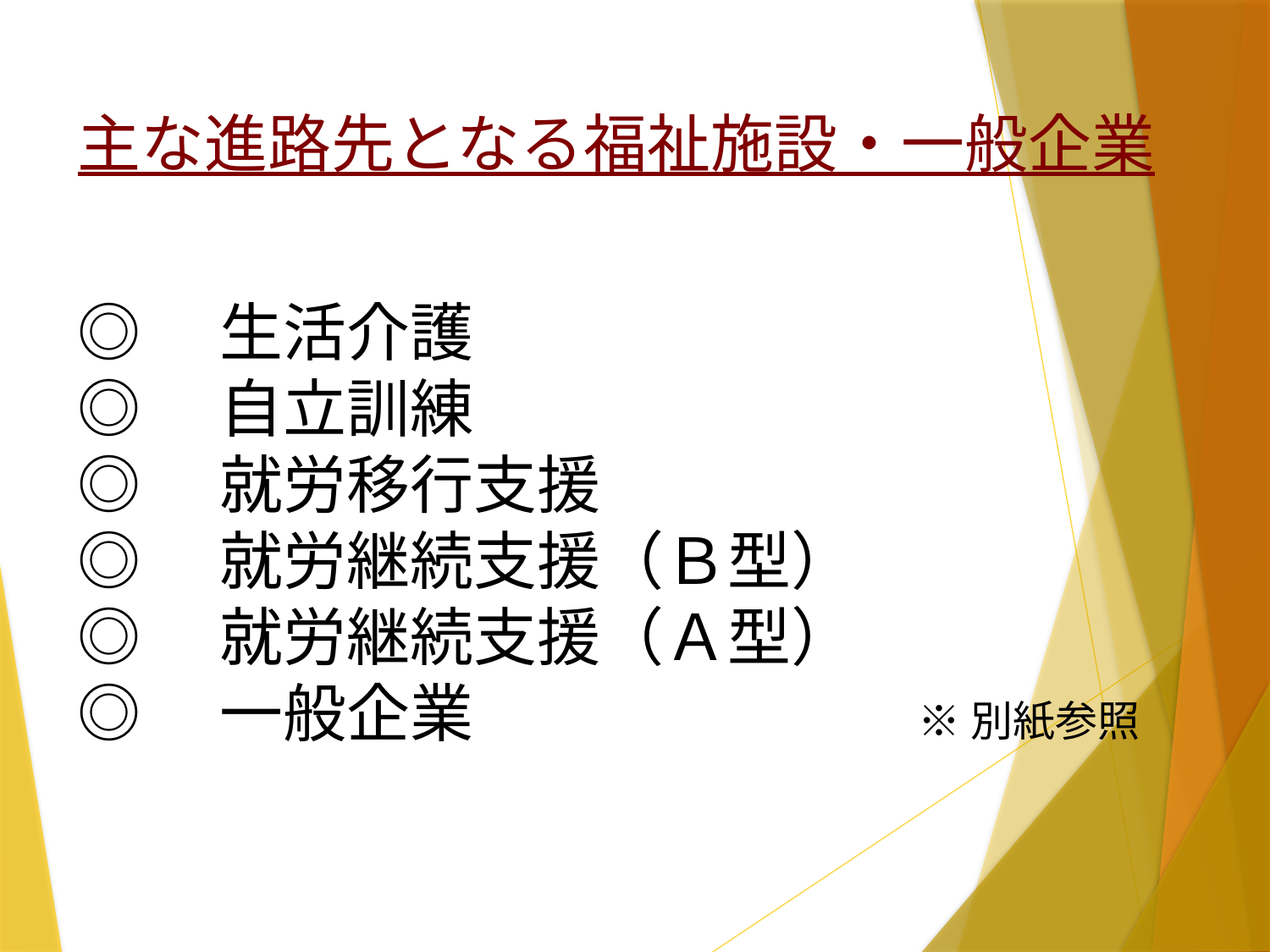

# 主な進路先となる福祉施設・一般企業
◎　生活介護
◎　自立訓練
◎　就労移行支援
◎　就労継続支援（Ｂ型）
◎　就労継続支援（Ａ型）
◎　一般企業　　　　　　　※ 別紙参照